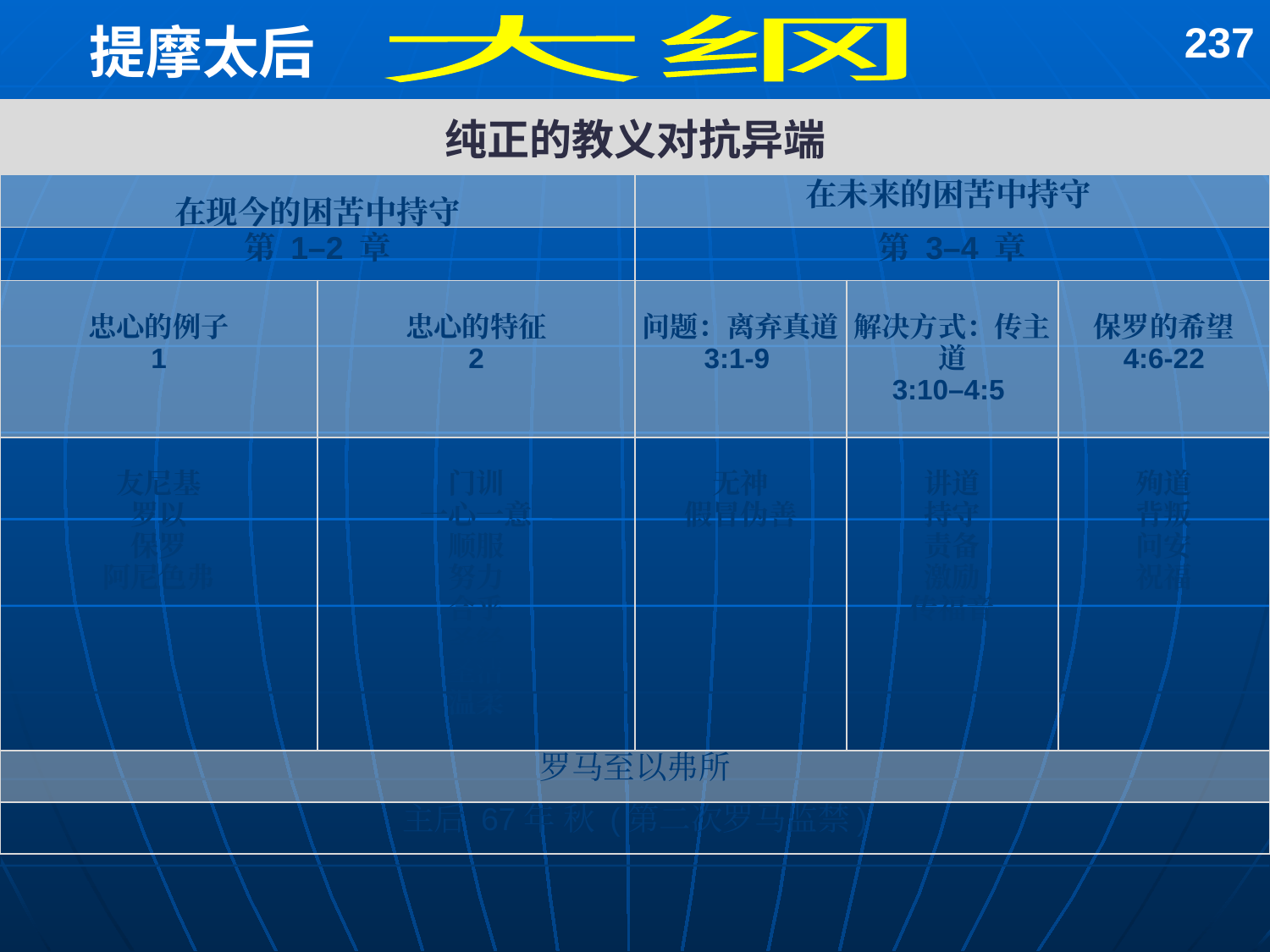

# 提摩太后
237
大纲
| 纯正的教义对抗异端 |  |  |  |  |
| --- | --- | --- | --- | --- |
| 在现今的困苦中持守 |  | 在未来的困苦中持守 |  |  |
| 第 1–2 章 |  | 第 3–4 章 |  |  |
| 忠心的例子 1 | 忠心的特征 2 | 问题：离弃真道 3:1-9 | 解决方式：传主道 3:10–4:5 | 保罗的希望 4:6-22 |
| 友尼基 罗以 保罗 阿尼色弗 | 门训 一心一意 顺服 努力 合乎 圣经 圣洁 温柔 | 无神 假冒伪善 | 讲道 持守 责备 激励 传福音 | 殉道 背叛 问安 祝福 |
| 罗马至以弗所 |  |  |  |  |
| 主后 67年 秋 (第二次罗马监禁) |  |  |  |  |